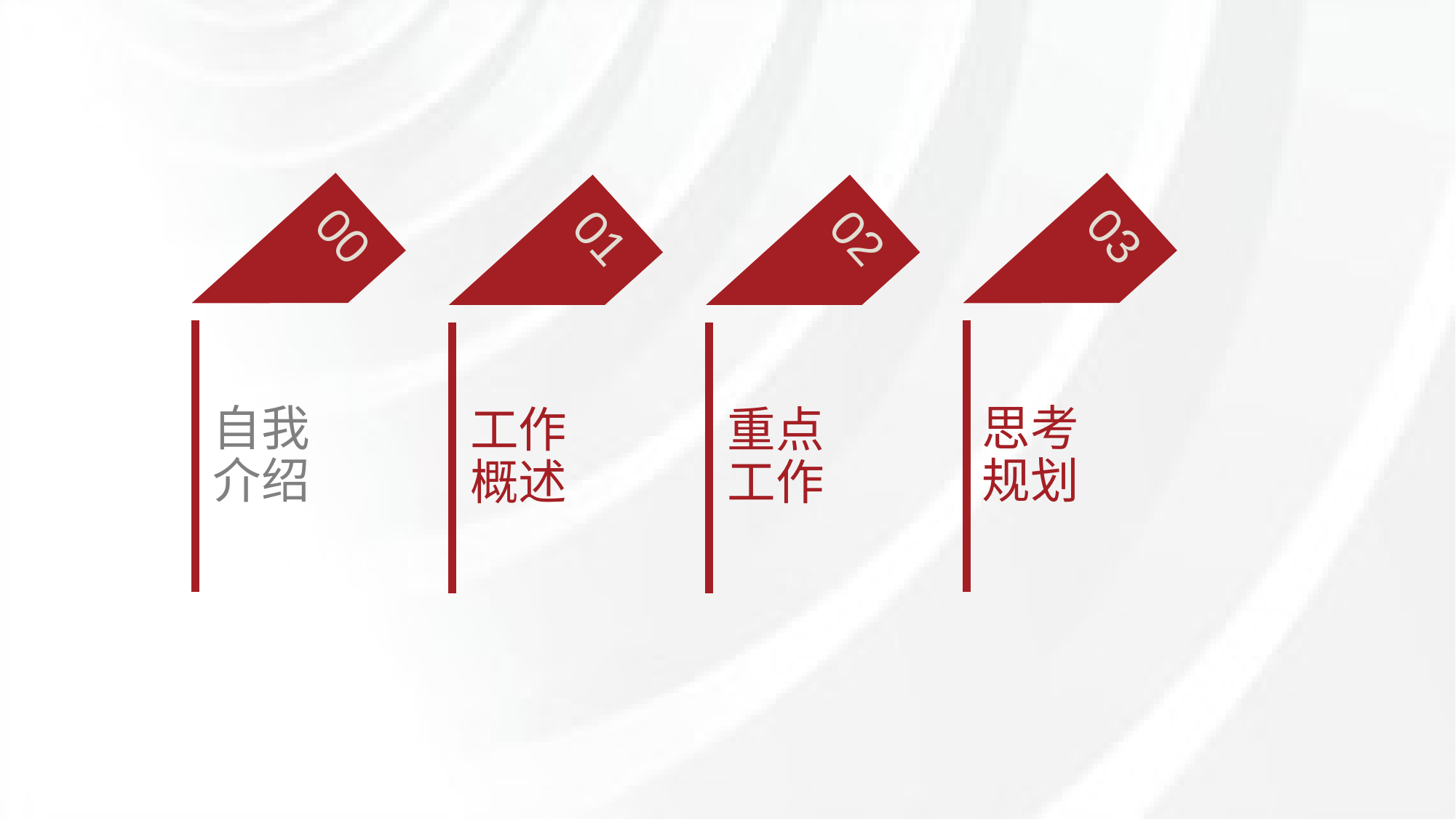

00

自我
介绍
03

思考
规划
01

工作
概述
02

重点
工作